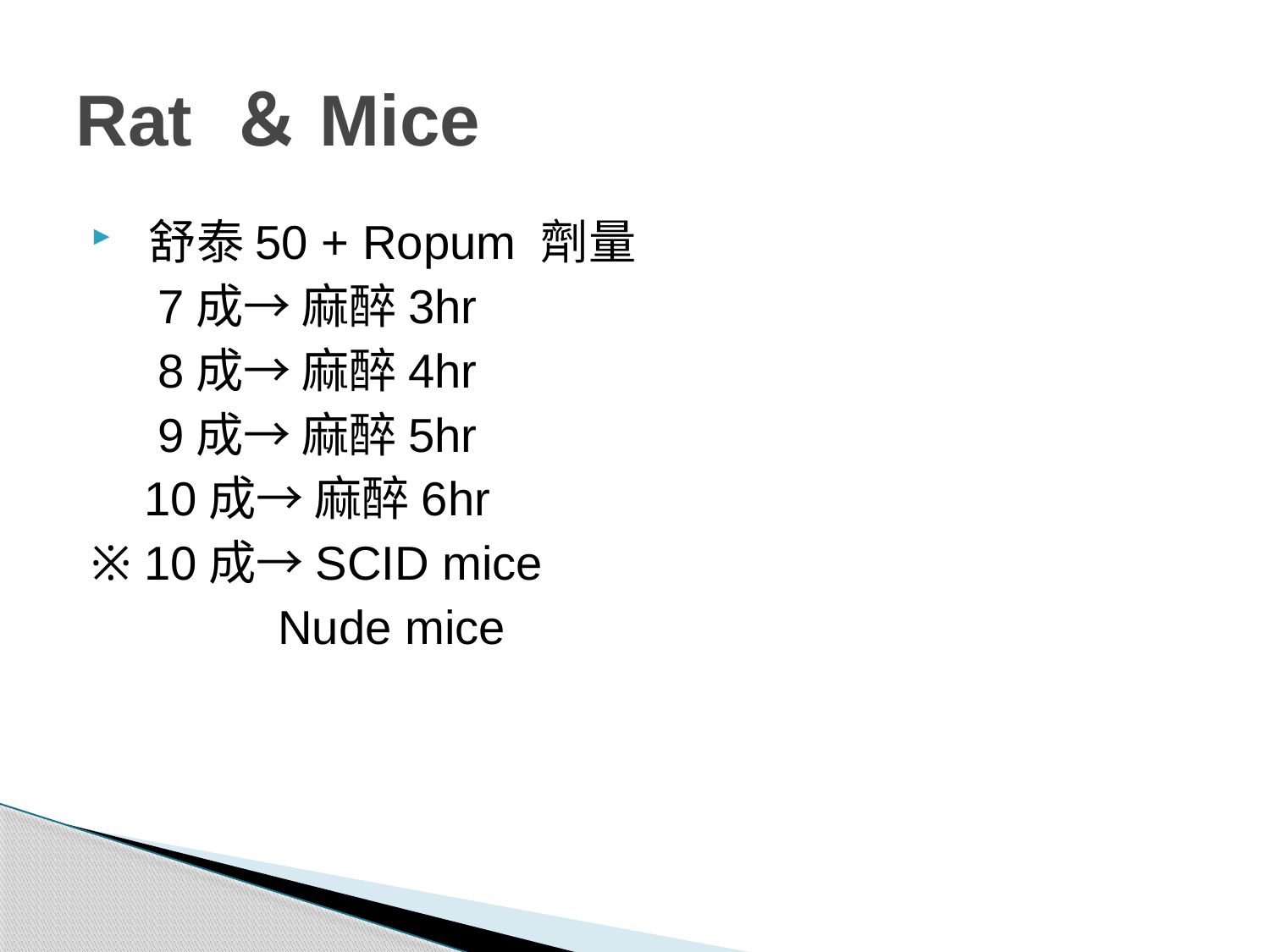

# Rat ＆Mice
 舒泰50 + Ropum 劑量
     7成→ 麻醉3hr
     8成→ 麻醉4hr
     9成→ 麻醉5hr
    10成→ 麻醉6hr
※ 10成→SCID mice
              Nude mice